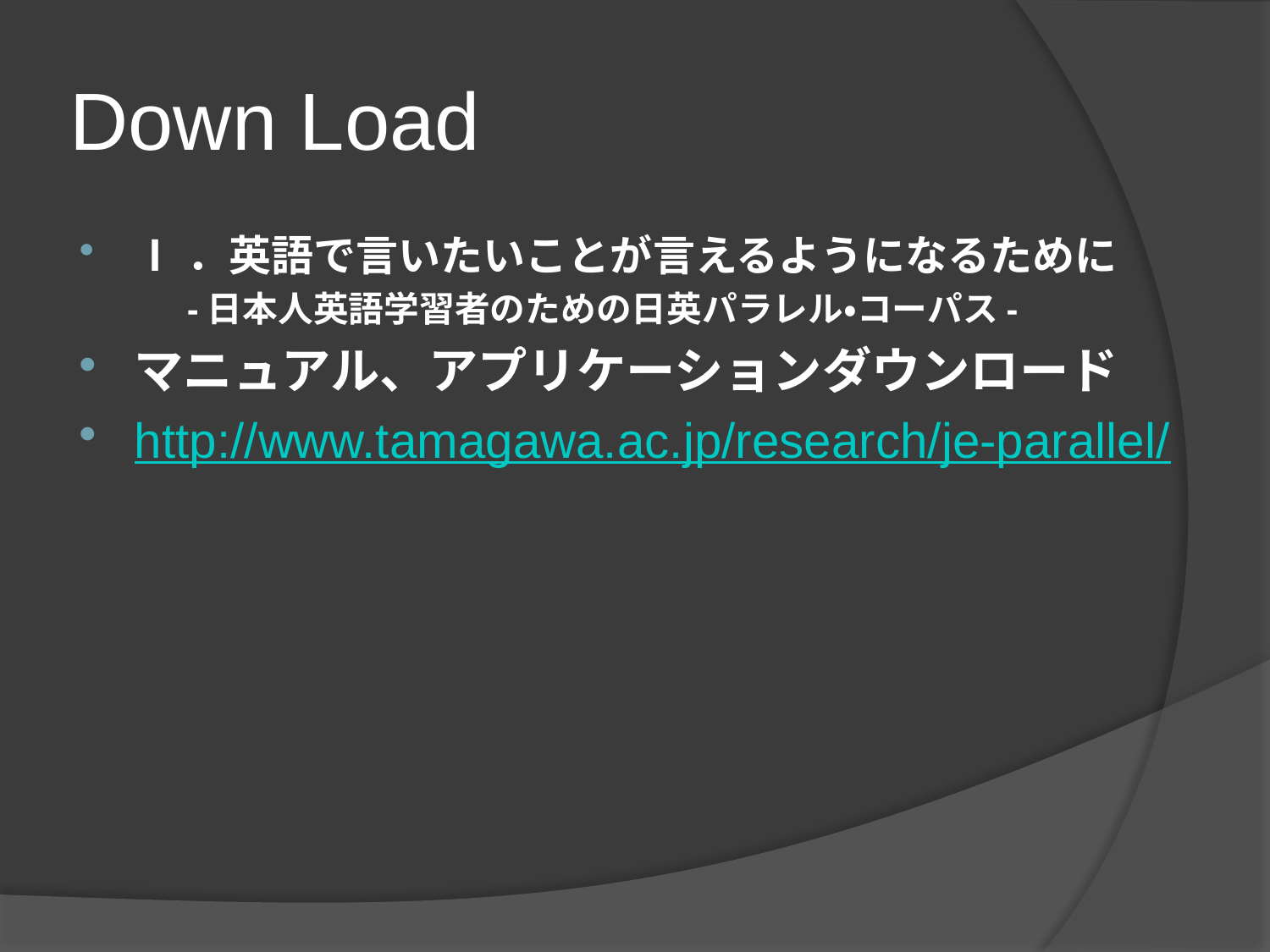

# Down Load
Ⅰ．英語で言いたいことが言えるようになるために
　-日本人英語学習者のための日英パラレル・コーパス-
マニュアル、アプリケーションダウンロード
http://www.tamagawa.ac.jp/research/je-parallel/